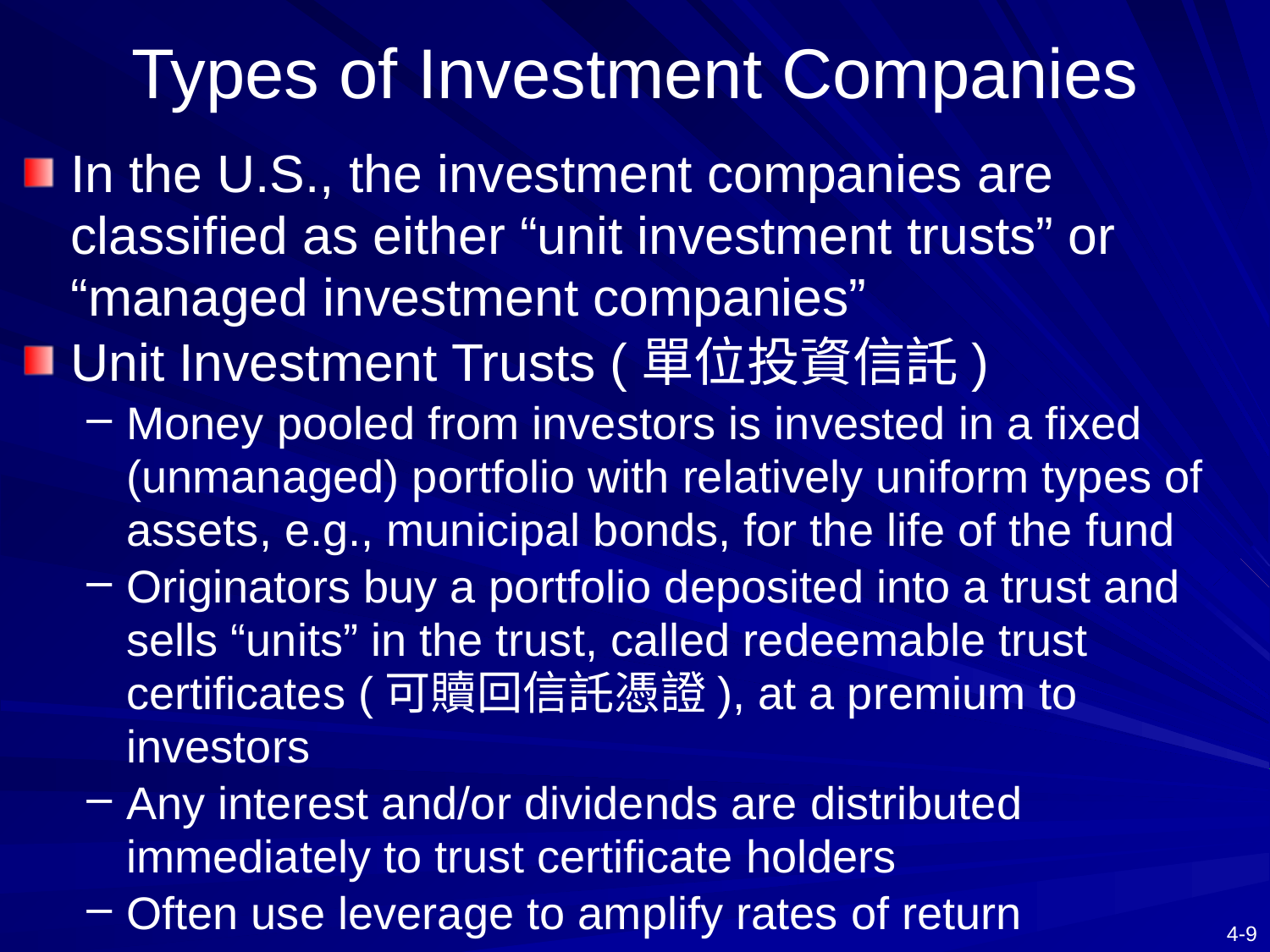

# Types of Investment Companies
In the U.S., the investment companies are classified as either “unit investment trusts” or “managed investment companies”
Unit Investment Trusts (單位投資信託)
Money pooled from investors is invested in a fixed (unmanaged) portfolio with relatively uniform types of assets, e.g., municipal bonds, for the life of the fund
Originators buy a portfolio deposited into a trust and sells “units” in the trust, called redeemable trust certificates (可贖回信託憑證), at a premium to investors
Any interest and/or dividends are distributed immediately to trust certificate holders
Often use leverage to amplify rates of return
This arrangement loses its market share continuously